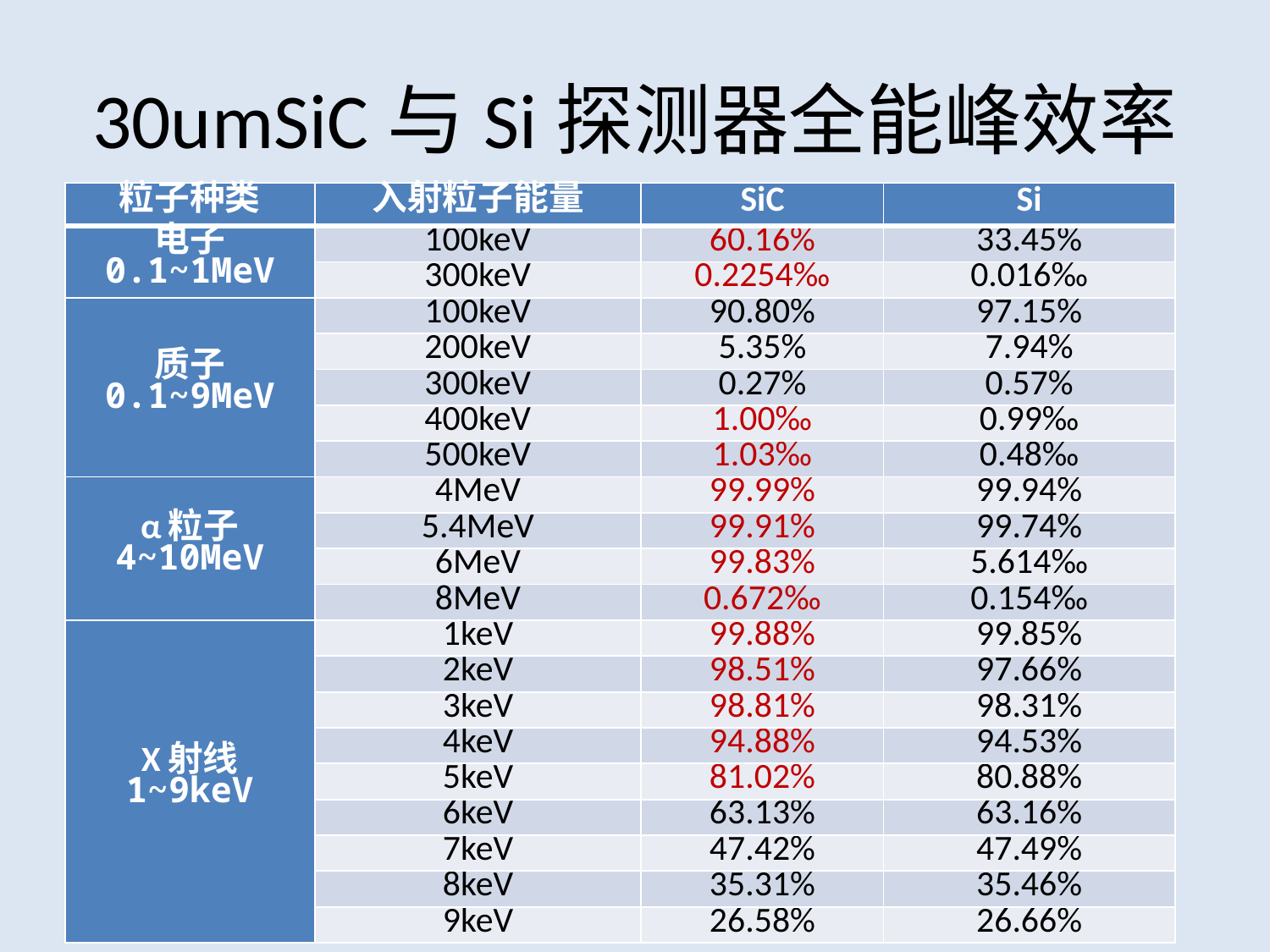

# 30umSiC与Si探测器全能峰效率
| 粒子种类 | 入射粒子能量 | SiC | Si |
| --- | --- | --- | --- |
| 电子 0.1~1MeV | 100keV | 60.16% | 33.45% |
|  | 300keV | 0.2254‰ | 0.016‰ |
| 质子 0.1~9MeV | 100keV | 90.80% | 97.15% |
|  | 200keV | 5.35% | 7.94% |
|  | 300keV | 0.27% | 0.57% |
|  | 400keV | 1.00‰ | 0.99‰ |
|  | 500keV | 1.03‰ | 0.48‰ |
| α粒子 4~10MeV | 4MeV | 99.99% | 99.94% |
|  | 5.4MeV | 99.91% | 99.74% |
|  | 6MeV | 99.83% | 5.614‰ |
|  | 8MeV | 0.672‰ | 0.154‰ |
| X射线 1~9keV | 1keV | 99.88% | 99.85% |
|  | 2keV | 98.51% | 97.66% |
|  | 3keV | 98.81% | 98.31% |
|  | 4keV | 94.88% | 94.53% |
|  | 5keV | 81.02% | 80.88% |
|  | 6keV | 63.13% | 63.16% |
|  | 7keV | 47.42% | 47.49% |
|  | 8keV | 35.31% | 35.46% |
|  | 9keV | 26.58% | 26.66% |